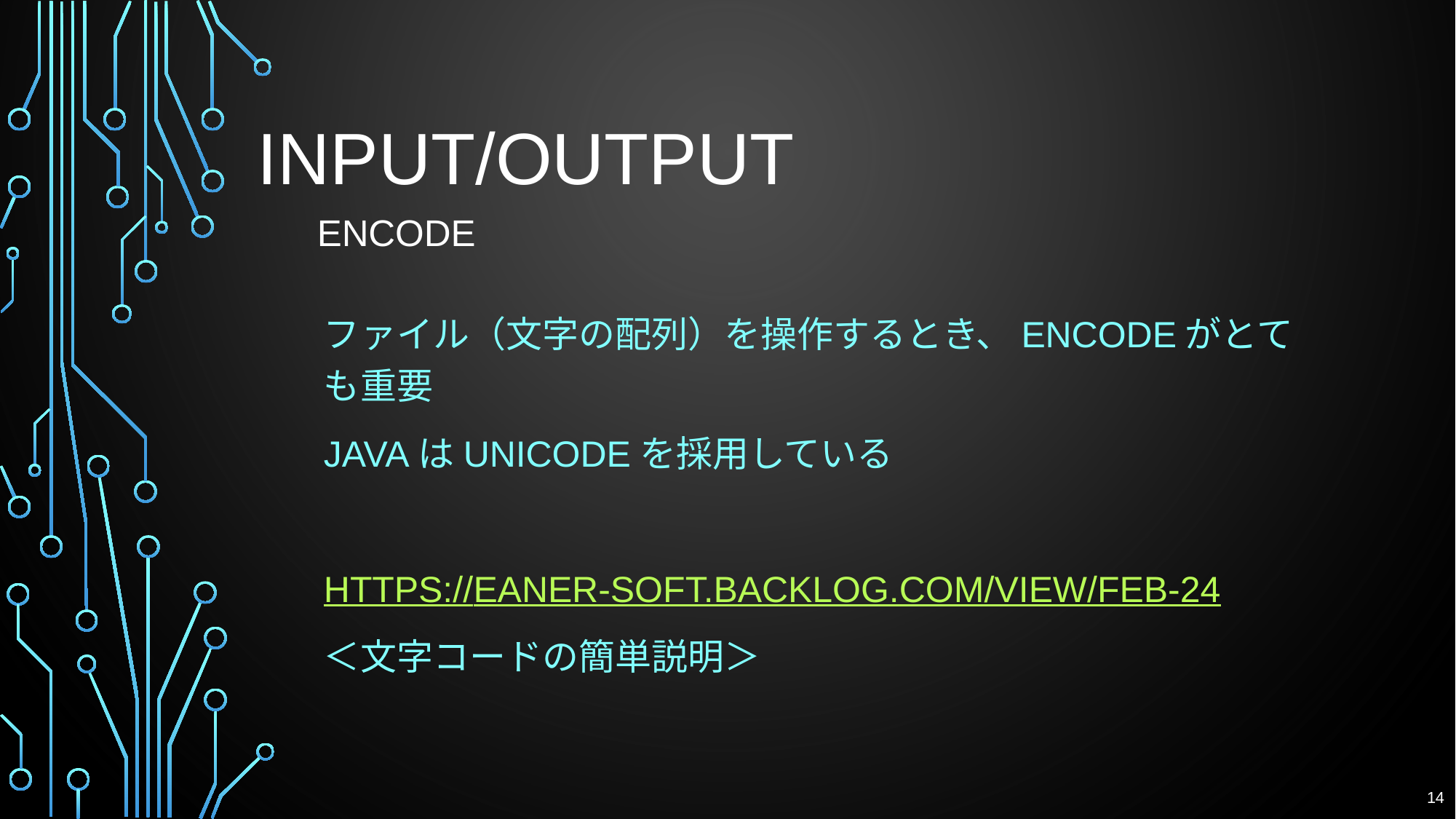

# INPUT/OUTPUT
ENCODE
ファイル（文字の配列）を操作するとき、ENCODEがとても重要
JAVAはUNICODEを採用している

https://eaner-soft.backlog.com/view/FEB-24
＜文字コードの簡単説明＞
14